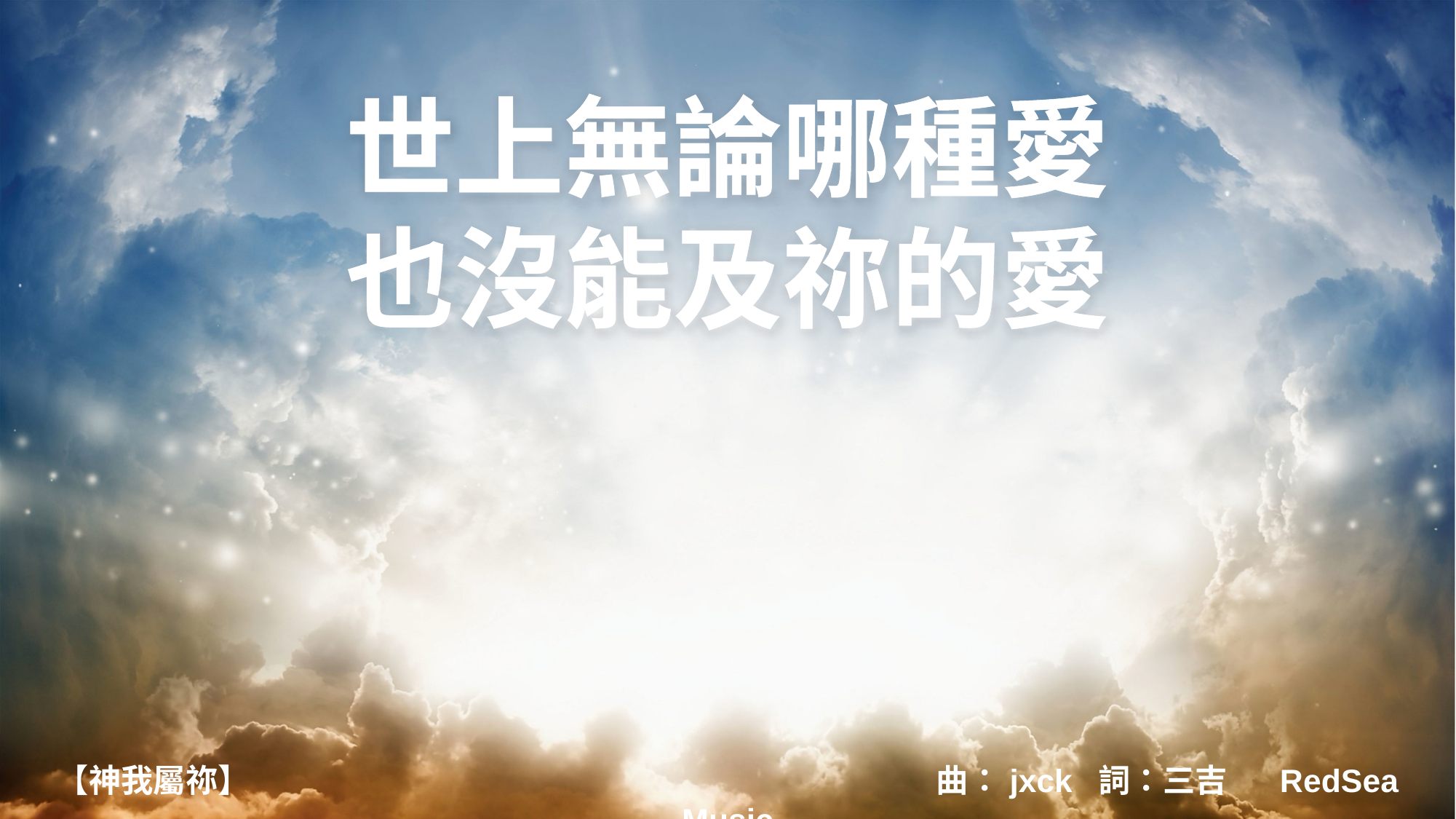

世上無論哪種愛
也沒能及祢的愛
【神我屬祢】                                                                             曲：jxck  詞：三吉     RedSea Music